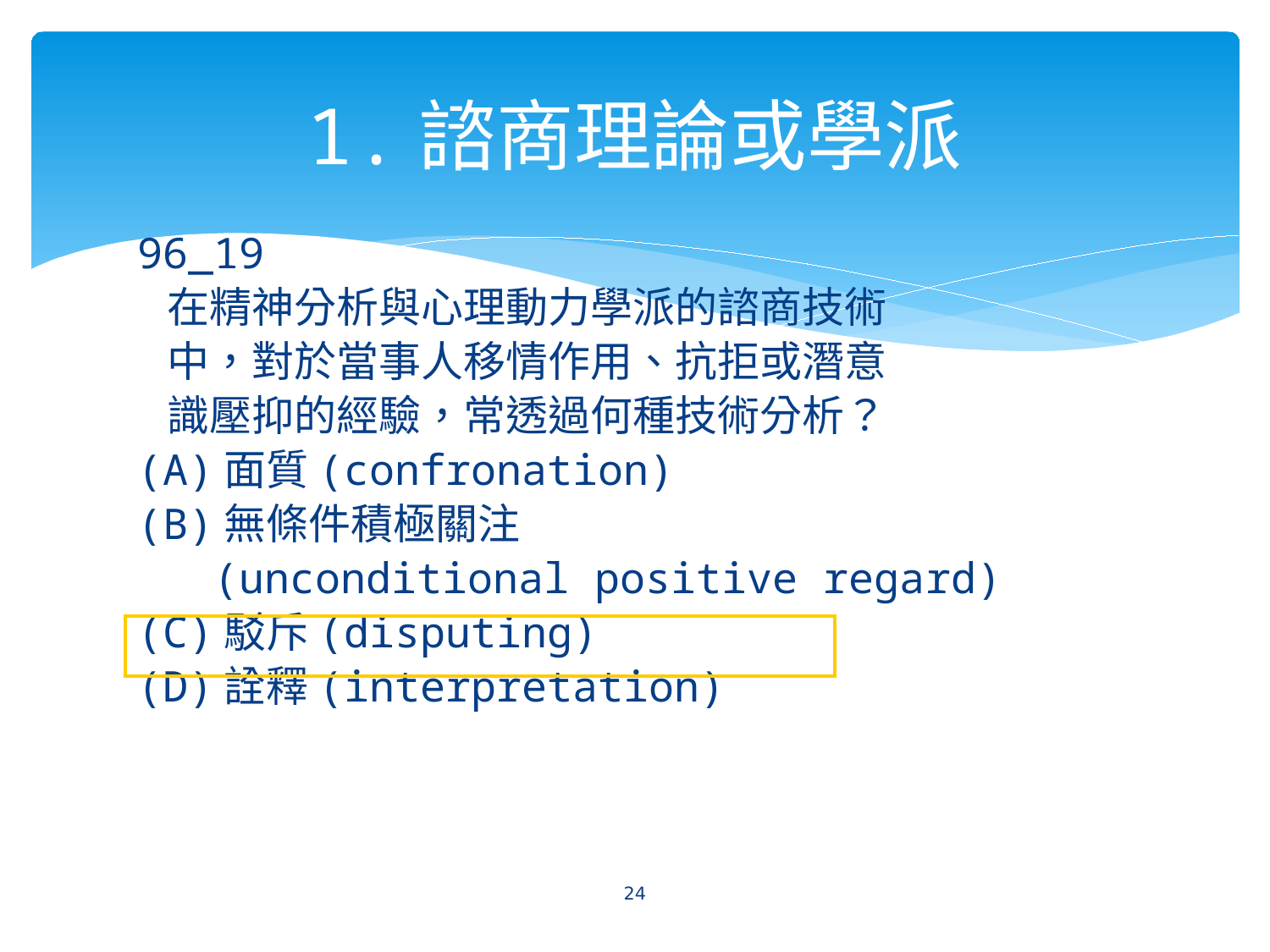

# 1.諮商理論或學派
96_19
  在精神分析與心理動力學派的諮商技術
  中，對於當事人移情作用、抗拒或潛意
  識壓抑的經驗，常透過何種技術分析？
(A)面質(confronation)
(B)無條件積極關注
   (unconditional positive regard)
(C)駁斥(disputing)
(D)詮釋(interpretation)

24